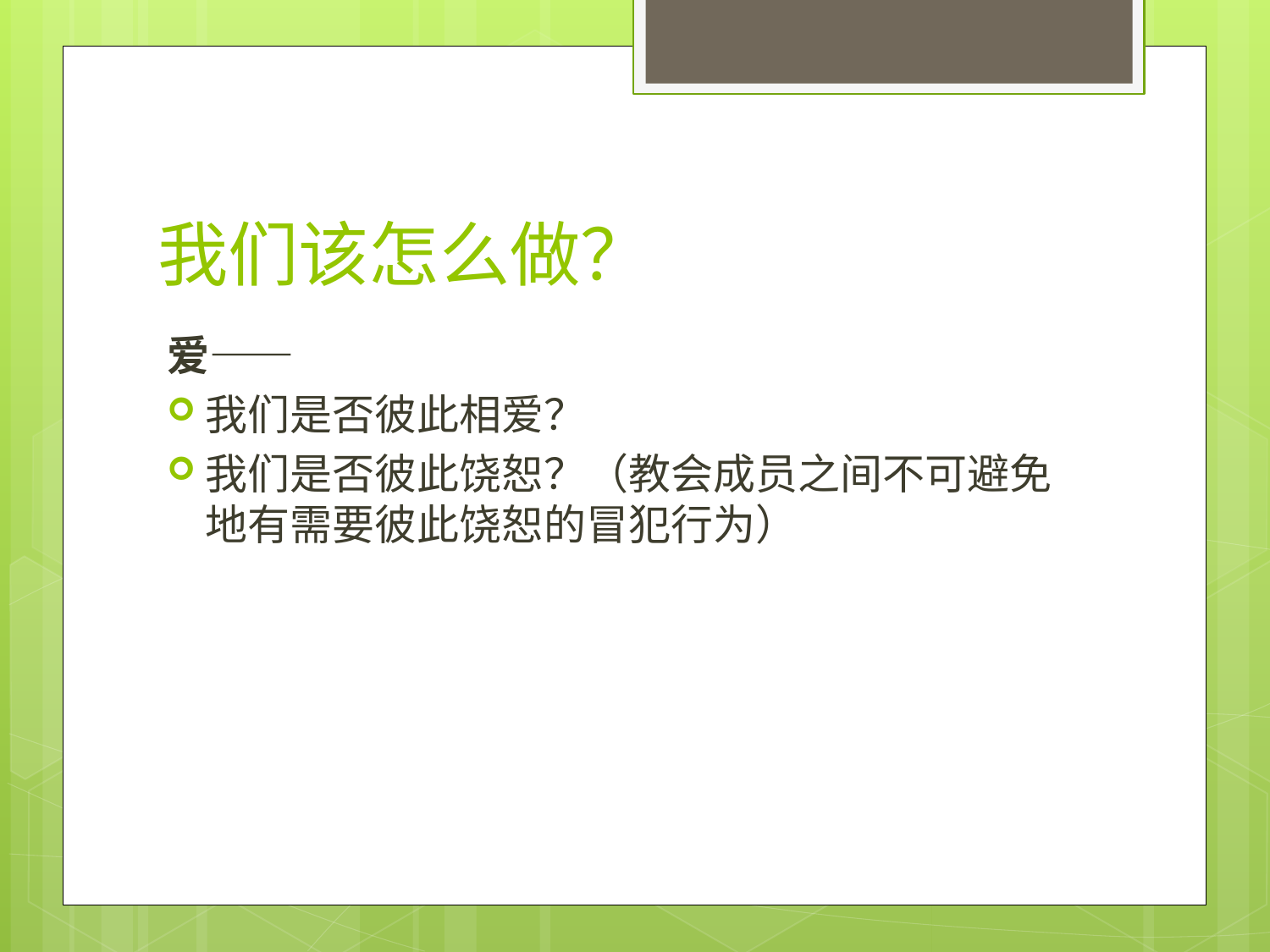

# 我们该怎么做？
爱——
我们是否彼此相爱？
我们是否彼此饶恕？（教会成员之间不可避免地有需要彼此饶恕的冒犯行为）